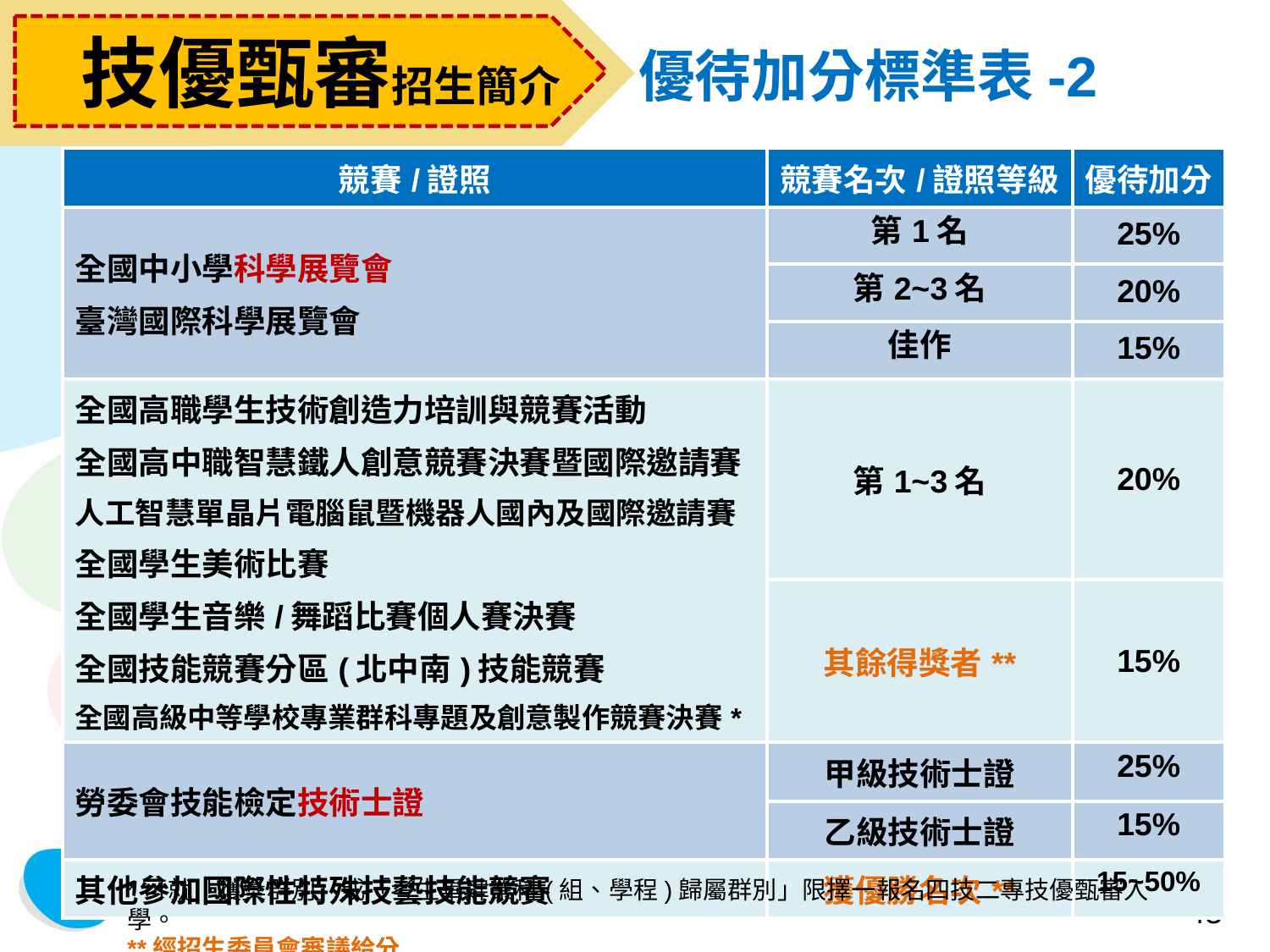

# 優待加分標準表-2

  技優甄審招生簡介
| 競賽/證照 | 競賽名次/證照等級 | 優待加分 |
| --- | --- | --- |
| 全國中小學科學展覽會 臺灣國際科學展覽會 | 第1名 | 25% |
|  | 第2~3名 | 20% |
|  | 佳作 | 15% |
| 全國高職學生技術創造力培訓與競賽活動 全國高中職智慧鐵人創意競賽決賽暨國際邀請賽 人工智慧單晶片電腦鼠暨機器人國內及國際邀請賽 全國學生美術比賽 全國學生音樂/舞蹈比賽個人賽決賽 全國技能競賽分區(北中南)技能競賽 全國高級中等學校專業群科專題及創意製作競賽決賽\* | 第1~3名 | 20% |
|  | 其餘得獎者\*\* | 15% |
| 勞委會技能檢定技術士證 | 甲級技術士證 | 25% |
|  | 乙級技術士證 | 15% |
| 其他參加國際性特殊技藝技能競賽 | 獲優勝名次\*\* | 15~50% |
*可就「獲獎群別」或「考生畢肄業科(組、學程)歸屬群別」限擇一報名四技二專技優甄審入學。
**經招生委員會審議給分